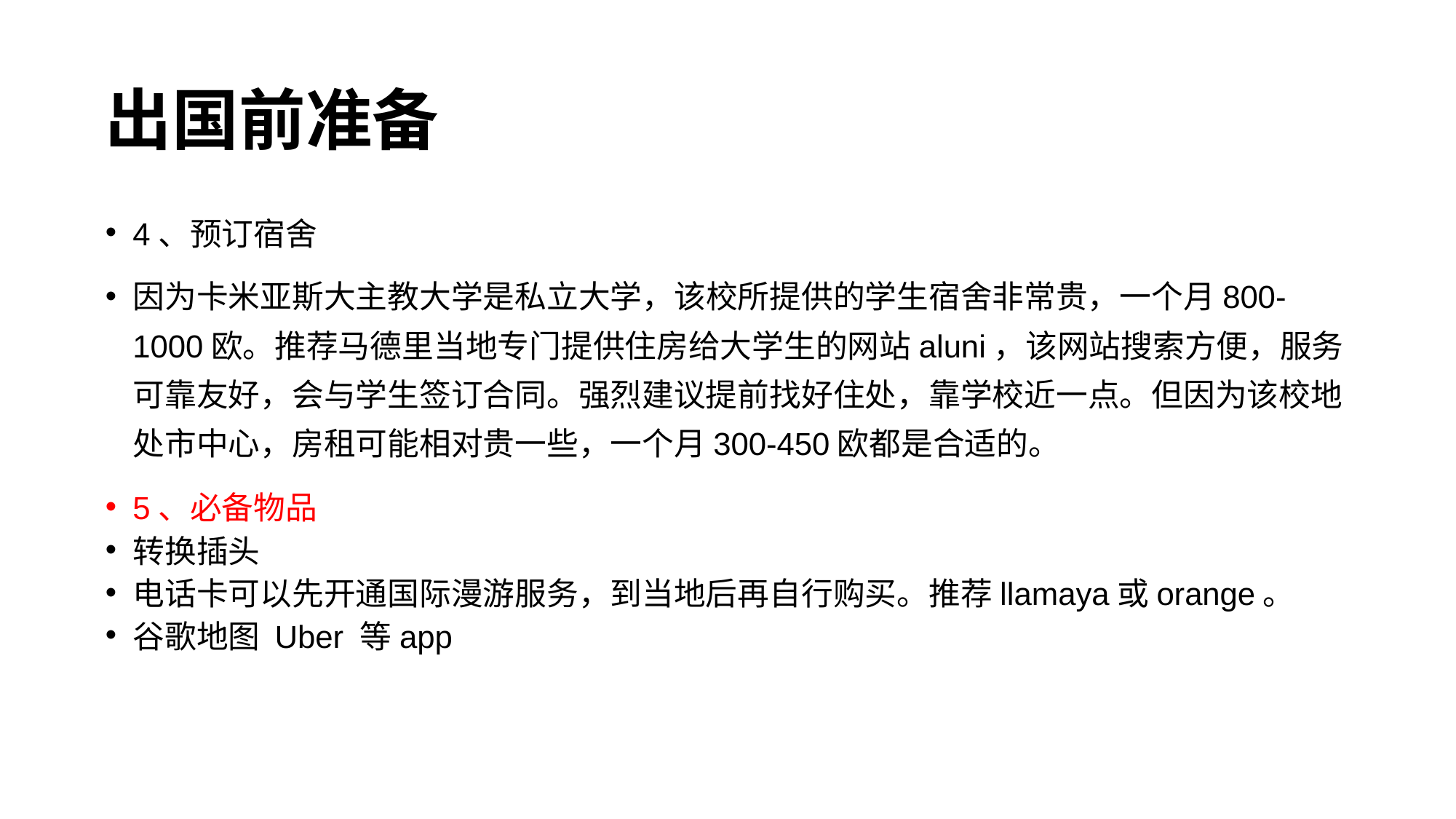

# 出国前准备
4、预订宿舍
因为卡米亚斯大主教大学是私立大学，该校所提供的学生宿舍非常贵，一个月800-1000欧。推荐马德里当地专门提供住房给大学生的网站aluni，该网站搜索方便，服务可靠友好，会与学生签订合同。强烈建议提前找好住处，靠学校近一点。但因为该校地处市中心，房租可能相对贵一些，一个月300-450欧都是合适的。
5、必备物品
转换插头
电话卡可以先开通国际漫游服务，到当地后再自行购买。推荐llamaya或orange。
谷歌地图 Uber 等app